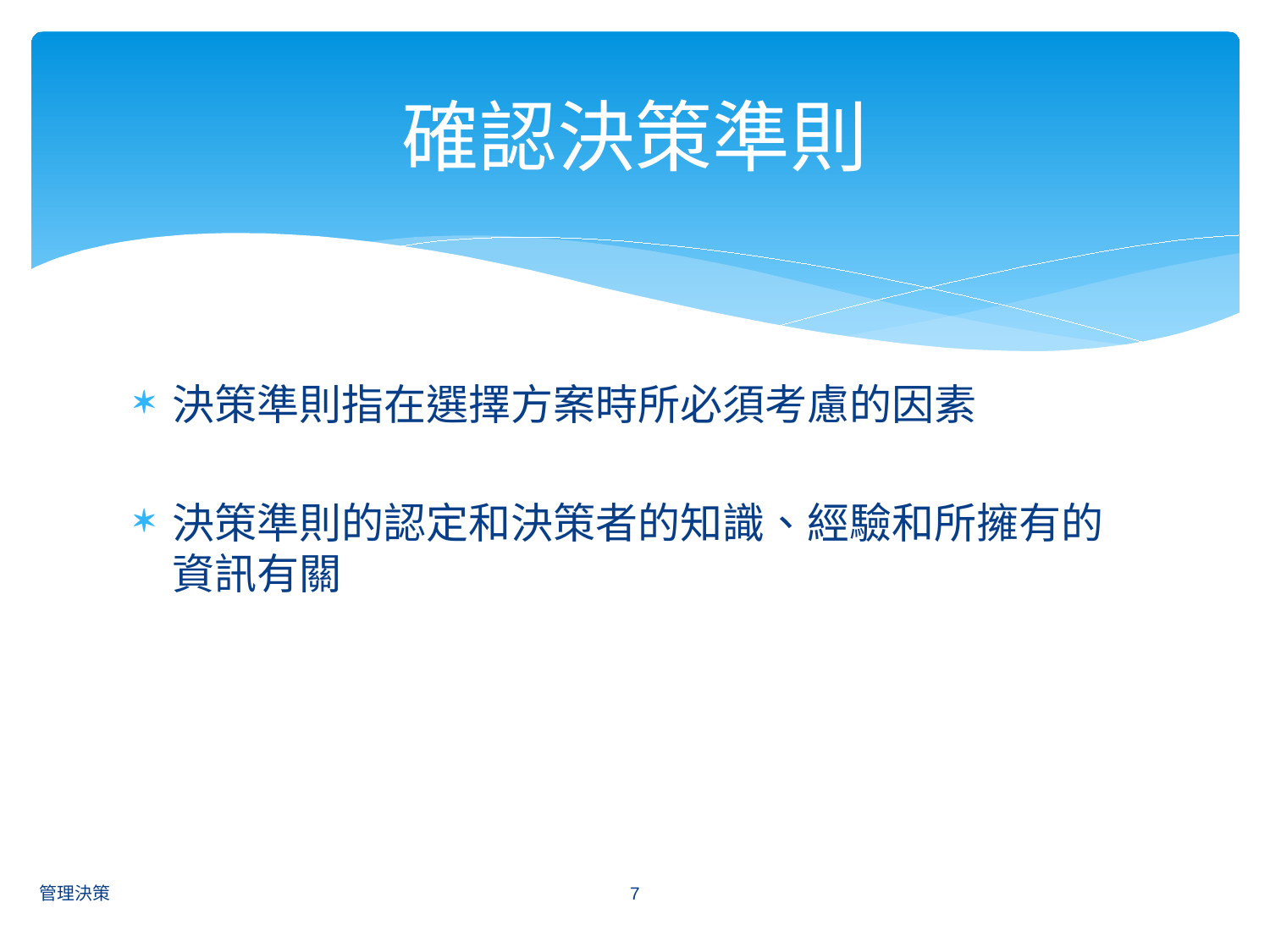

# 確認決策準則
決策準則指在選擇方案時所必須考慮的因素

決策準則的認定和決策者的知識、經驗和所擁有的資訊有關
7
管理決策